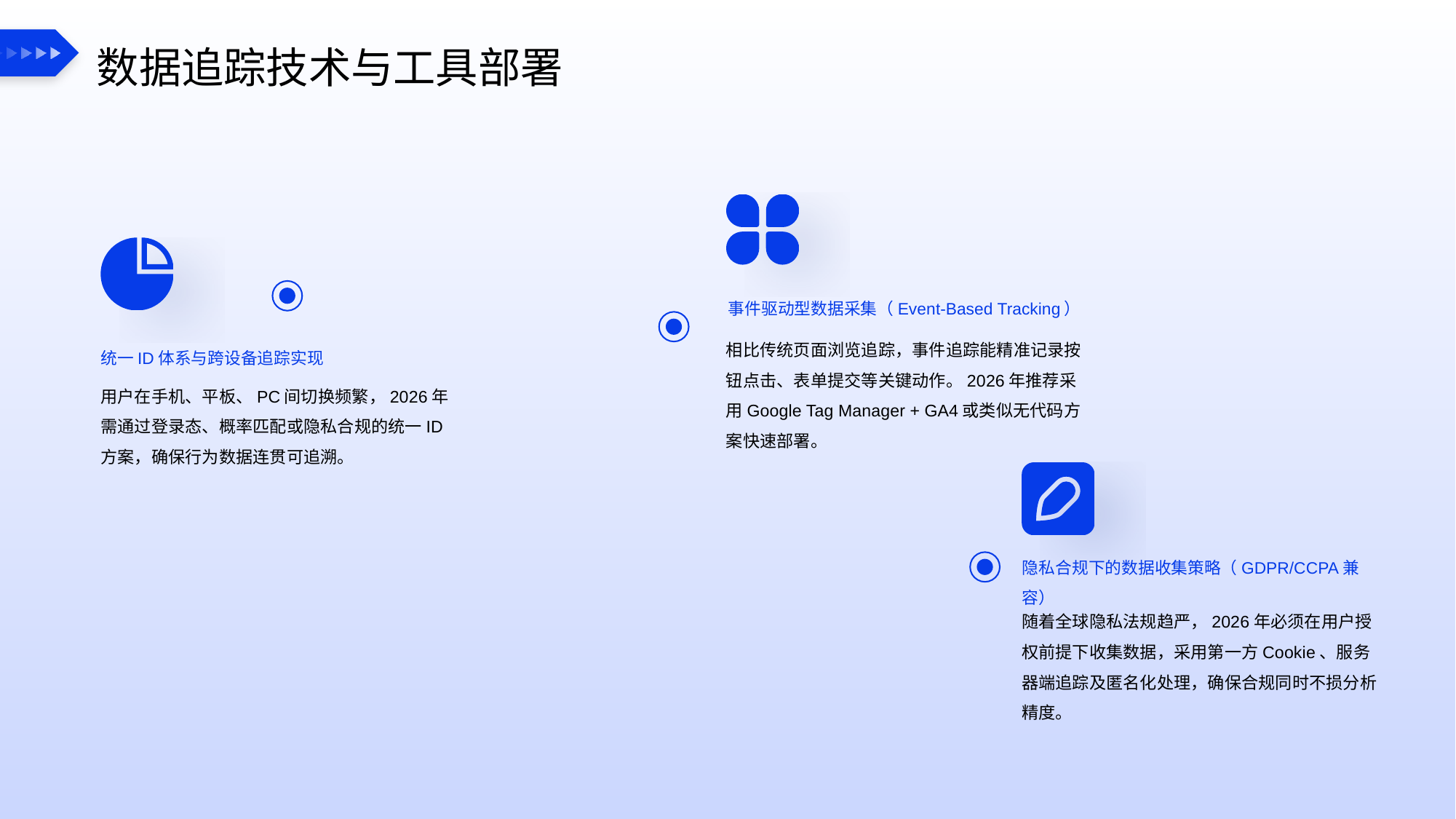

数据追踪技术与工具部署

事件驱动型数据采集（Event-Based Tracking）

相比传统页面浏览追踪，事件追踪能精准记录按钮点击、表单提交等关键动作。2026年推荐采用Google Tag Manager + GA4或类似无代码方案快速部署。
统一ID体系与跨设备追踪实现
用户在手机、平板、PC间切换频繁，2026年需通过登录态、概率匹配或隐私合规的统一ID方案，确保行为数据连贯可追溯。

隐私合规下的数据收集策略（GDPR/CCPA兼容）
随着全球隐私法规趋严，2026年必须在用户授权前提下收集数据，采用第一方Cookie、服务器端追踪及匿名化处理，确保合规同时不损分析精度。